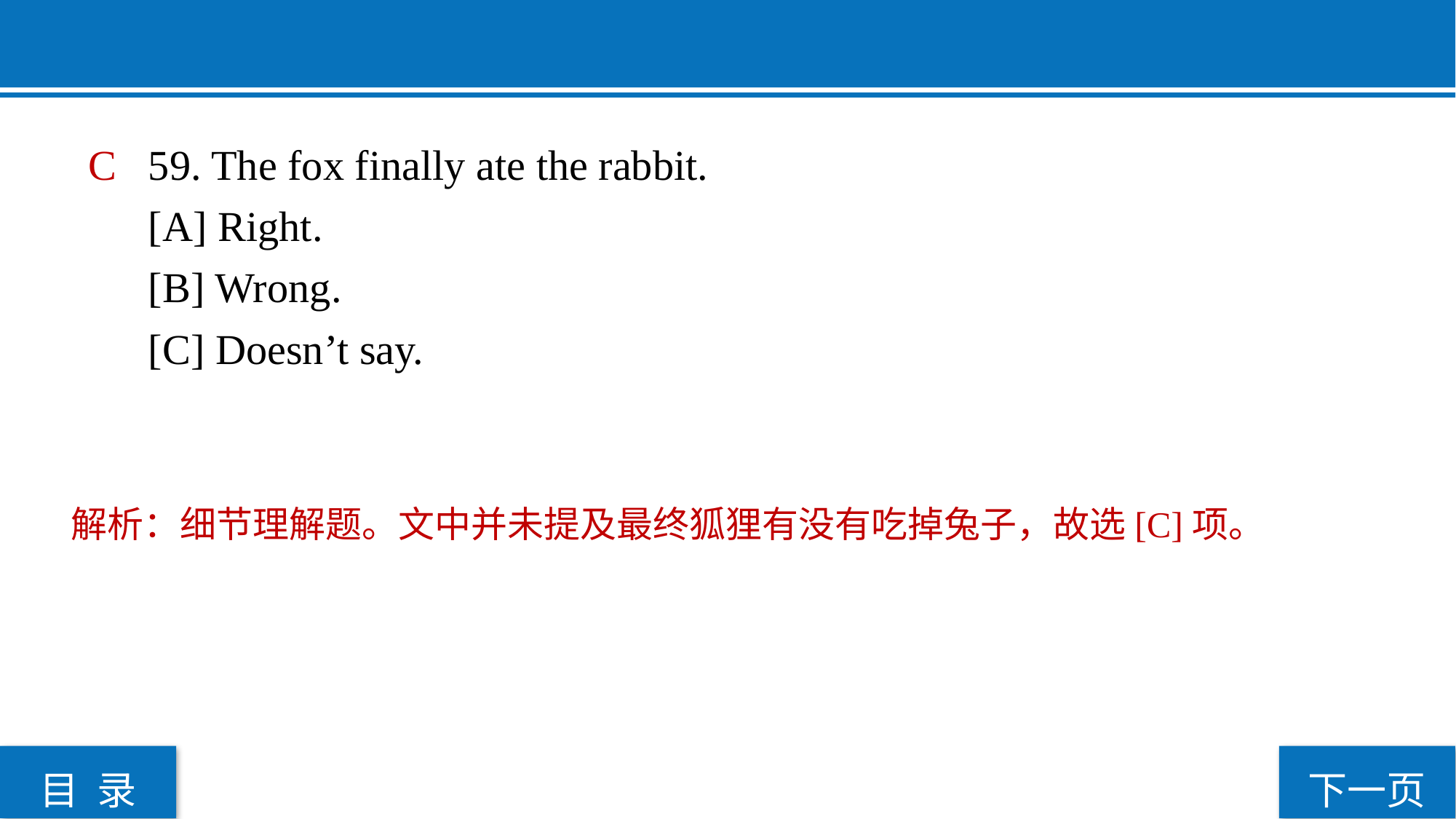

59. The fox finally ate the rabbit.
[A] Right.
[B] Wrong.
[C] Doesn’t say.
 C
解析：细节理解题。文中并未提及最终狐狸有没有吃掉兔子，故选[C]项。